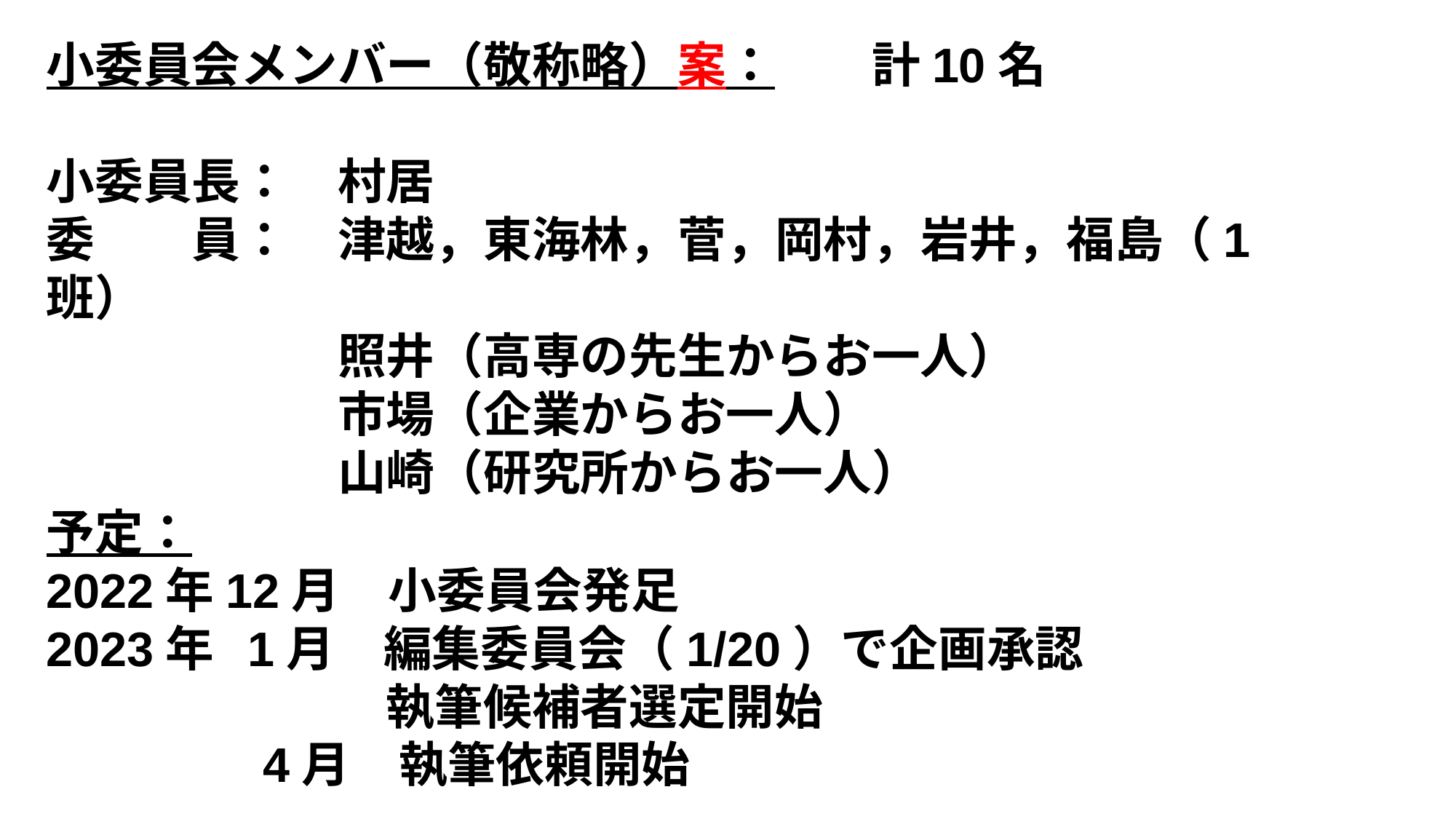

小委員会メンバー（敬称略）案：　　計10名

小委員長：　村居
委　　員：　津越，東海林，菅，岡村，岩井，福島（1班）
　　　　　　照井（高専の先生からお一人）
　　　　　　市場（企業からお一人）
　　　　　　山崎（研究所からお一人）
予定：
2022年12月　小委員会発足
2023年  1月　編集委員会（1/20）で企画承認
　　　　　　　執筆候補者選定開始
　　　　 4月　執筆依頼開始